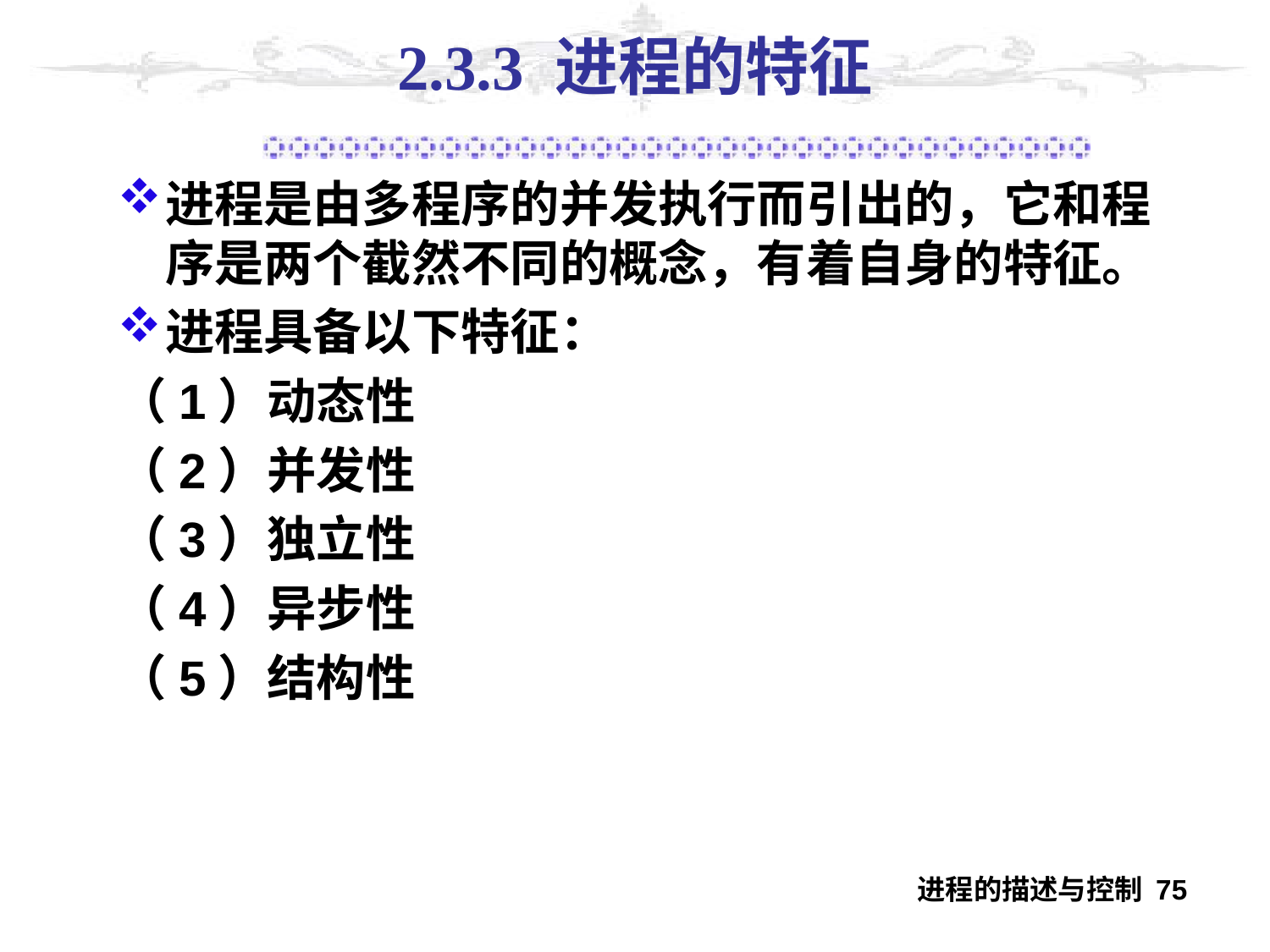

# 2.3.3 进程的特征
进程是由多程序的并发执行而引出的，它和程序是两个截然不同的概念，有着自身的特征。
进程具备以下特征：
（1）动态性
（2）并发性
（3）独立性
（4）异步性
（5）结构性